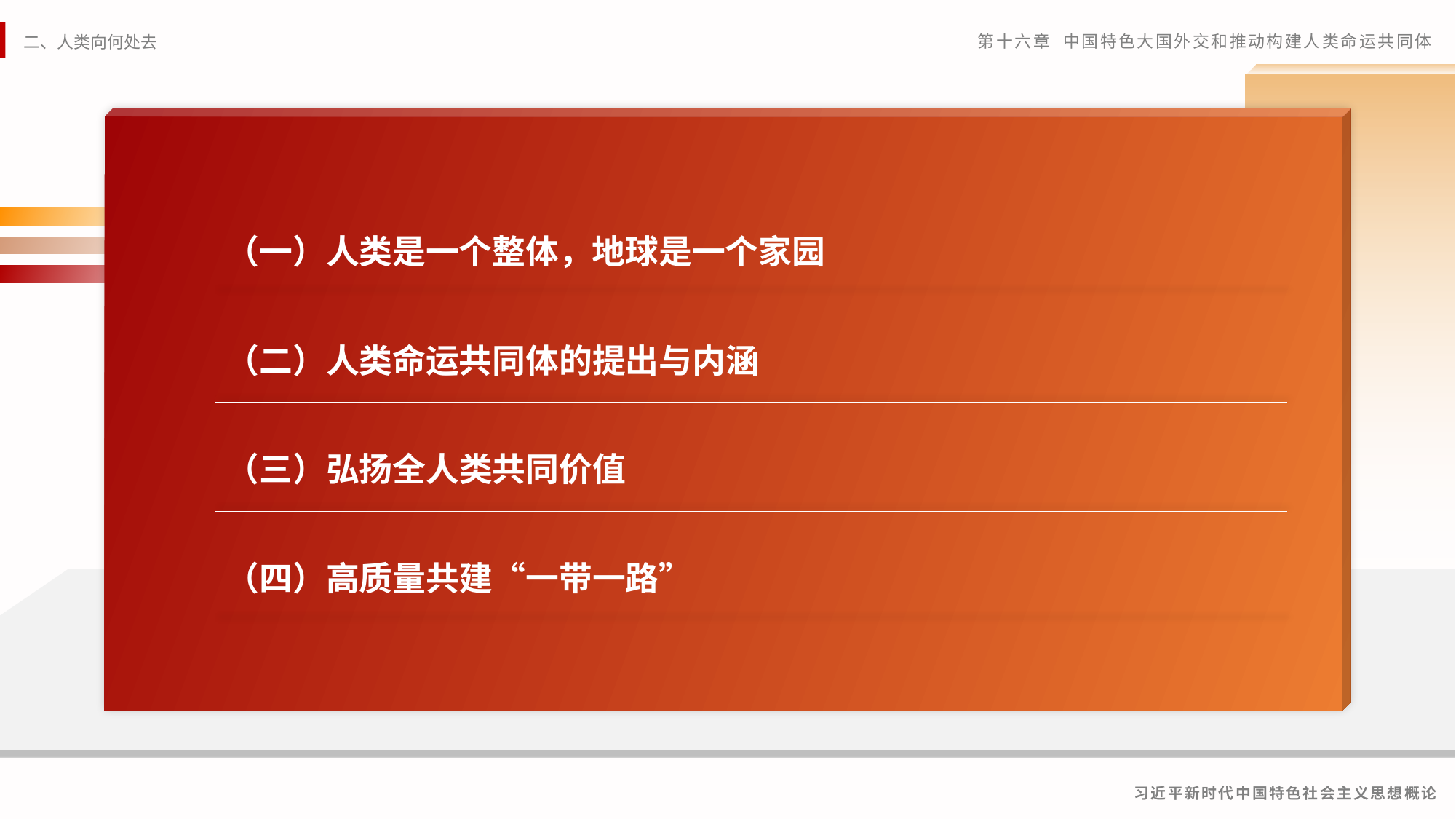

（一）人类是一个整体，地球是一个家园
（二）人类命运共同体的提出与内涵
（三）弘扬全人类共同价值
（四）高质量共建“一带一路”